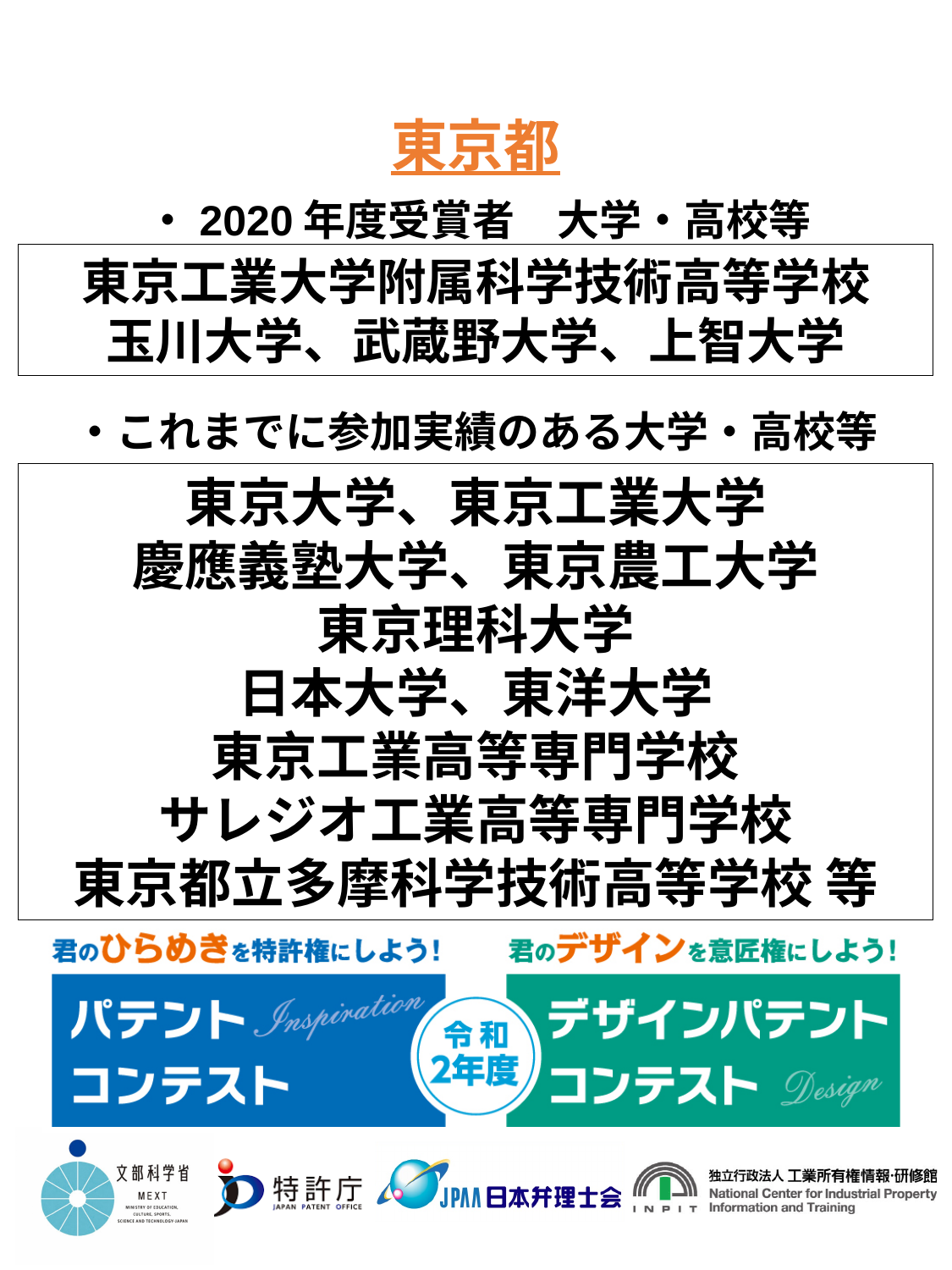

東京都
・2020年度受賞者　大学・高校等
東京工業大学附属科学技術高等学校
玉川大学、武蔵野大学、上智大学
・これまでに参加実績のある大学・高校等
東京大学、東京工業大学
慶應義塾大学、東京農工大学
東京理科大学
日本大学、東洋大学
東京工業高等専門学校
サレジオ工業高等専門学校
東京都立多摩科学技術高等学校 等